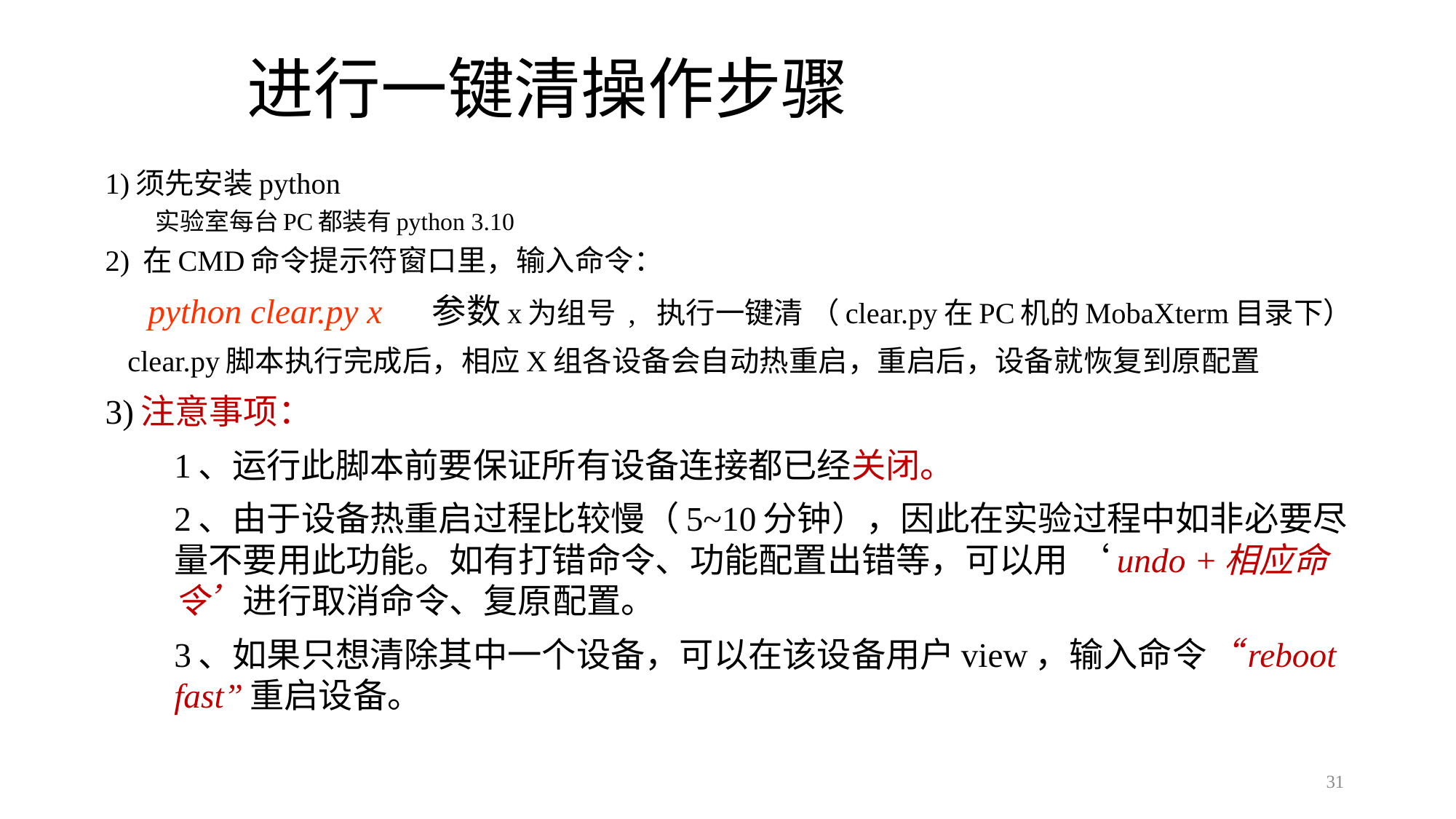

# 进行一键清操作步骤
1)须先安装python
实验室每台PC都装有python 3.10
2) 在CMD命令提示符窗口里，输入命令：
     python clear.py x     参数x为组号 ,  执行一键清 （clear.py在PC机的MobaXterm目录下）
   clear.py脚本执行完成后，相应X组各设备会自动热重启，重启后，设备就恢复到原配置
3)注意事项：
1、运行此脚本前要保证所有设备连接都已经关闭。
2、由于设备热重启过程比较慢（5~10分钟），因此在实验过程中如非必要尽量不要用此功能。如有打错命令、功能配置出错等，可以用 ‘undo +相应命令’进行取消命令、复原配置。
3、如果只想清除其中一个设备，可以在该设备用户view，输入命令“reboot fast”重启设备。
31